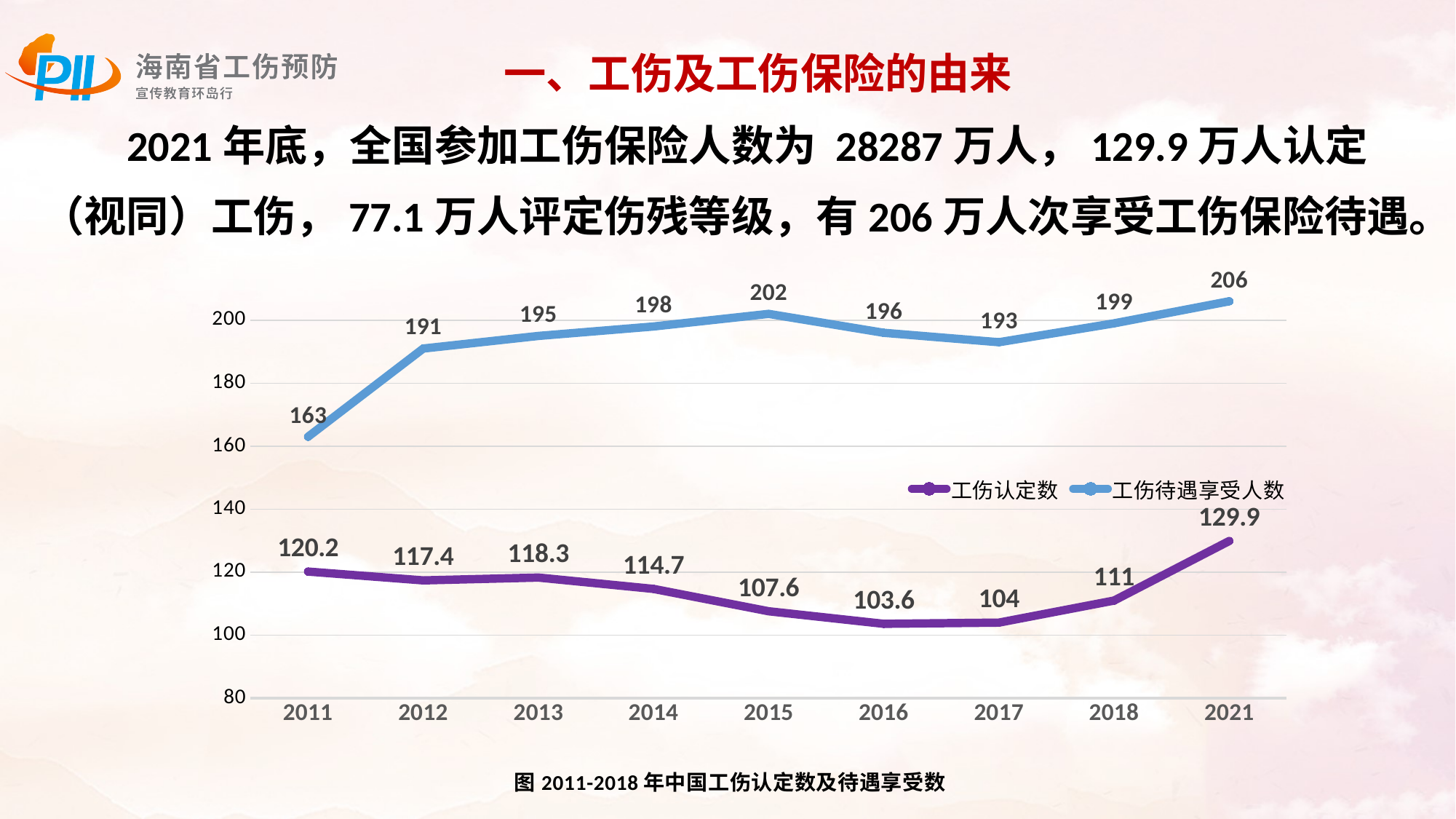

一、工伤及工伤保险的由来
2021年底，全国参加工伤保险人数为 28287万人，129.9万人认定（视同）工伤，77.1万人评定伤残等级，有206万人次享受工伤保险待遇。

### Chart: 图2011-2018年中国工伤认定数及待遇享受数

| Category | 工伤认定数 | 工伤待遇享受人数 |
|---|---|---|
| 2011 | 120.2 | 163.0 |
| 2012 | 117.4 | 191.0 |
| 2013 | 118.3 | 195.0 |
| 2014 | 114.7 | 198.0 |
| 2015 | 107.6 | 202.0 |
| 2016 | 103.6 | 196.0 |
| 2017 | 104.0 | 193.0 |
| 2018 | 111.0 | 199.0 |
| 2021 | 129.9 | 206.0 |